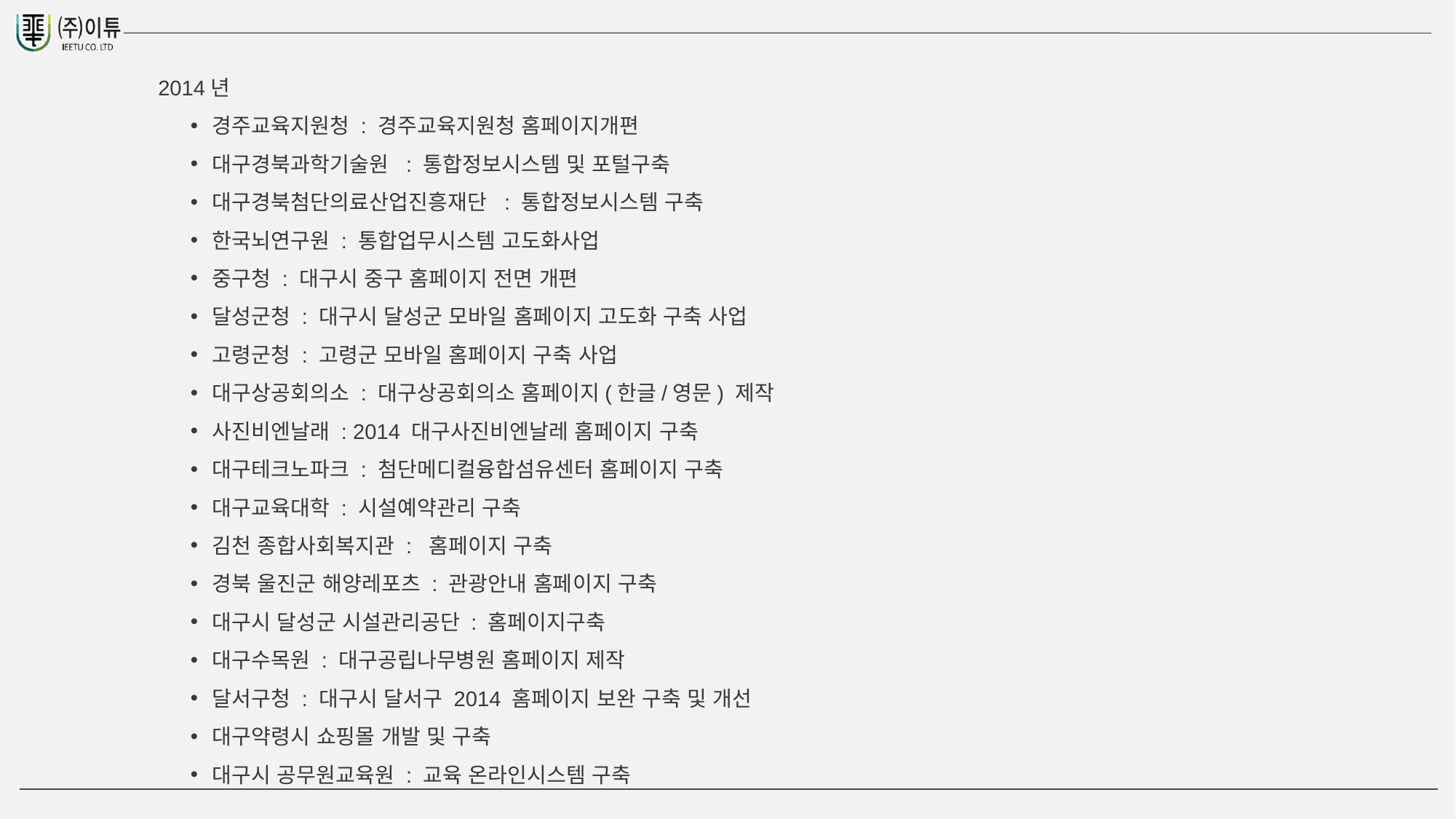

2014년
경주교육지원청 : 경주교육지원청 홈페이지개편
대구경북과학기술원  : 통합정보시스템 및 포털구축
대구경북첨단의료산업진흥재단  : 통합정보시스템 구축
한국뇌연구원 : 통합업무시스템 고도화사업
중구청 : 대구시 중구 홈페이지 전면 개편
달성군청 : 대구시 달성군 모바일 홈페이지 고도화 구축 사업
고령군청 : 고령군 모바일 홈페이지 구축 사업
대구상공회의소 : 대구상공회의소 홈페이지(한글/영문) 제작
사진비엔날래 : 2014 대구사진비엔날레 홈페이지 구축
대구테크노파크 : 첨단메디컬융합섬유센터 홈페이지 구축
대구교육대학 : 시설예약관리 구축
김천 종합사회복지관 :  홈페이지 구축
경북 울진군 해양레포츠 : 관광안내 홈페이지 구축
대구시 달성군 시설관리공단 : 홈페이지구축
대구수목원 : 대구공립나무병원 홈페이지 제작
달서구청 : 대구시 달서구 2014 홈페이지 보완 구축 및 개선
대구약령시 쇼핑몰 개발 및 구축
대구시 공무원교육원 : 교육 온라인시스템 구축